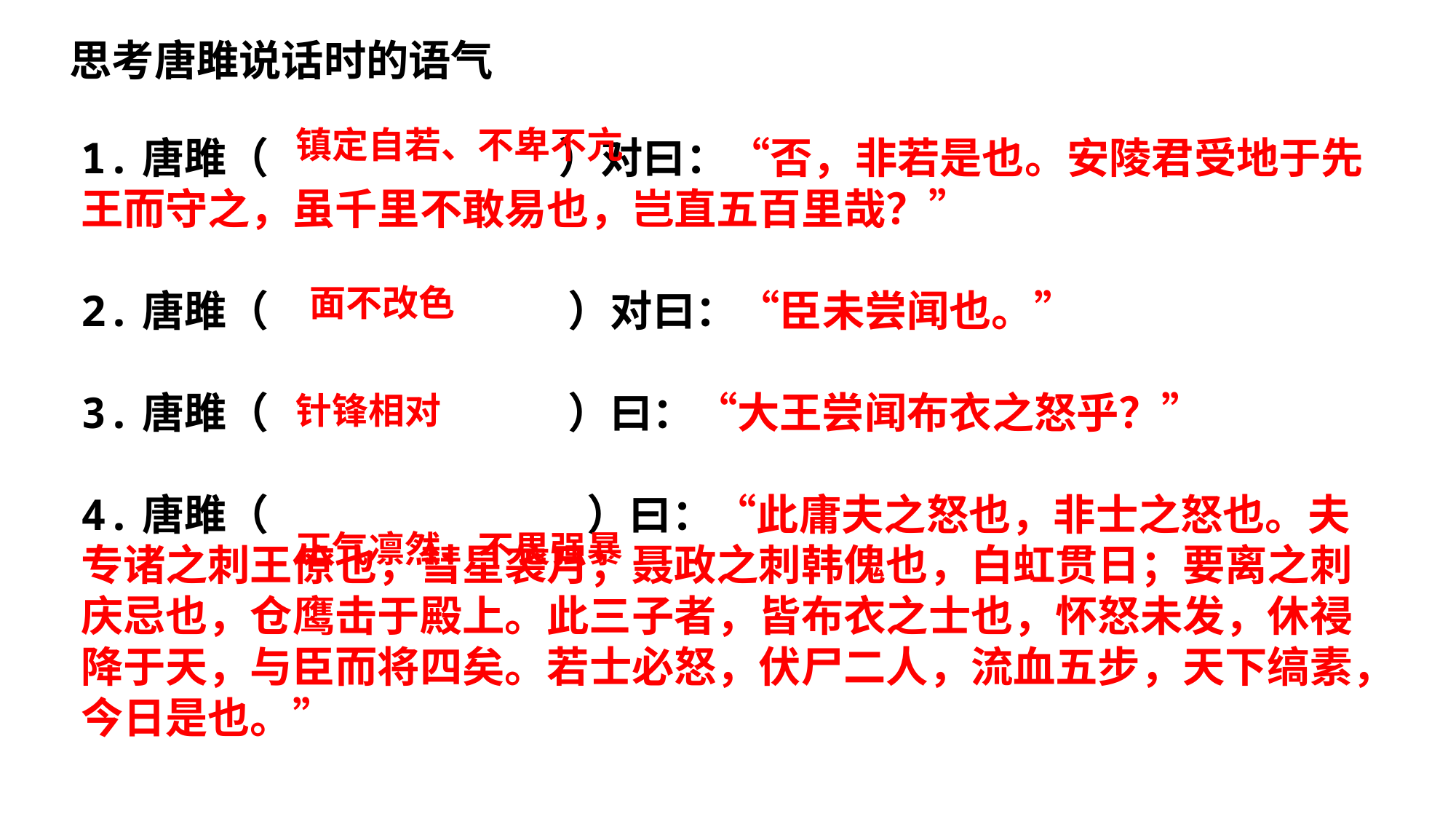

思考唐雎说话时的语气
镇定自若、不卑不亢
1.唐雎（                              ）对曰：“否，非若是也。安陵君受地于先王而守之，虽千里不敢易也，岂直五百里哉？”

2.唐雎（                               ）对曰：“臣未尝闻也。”

3.唐雎（                               ）曰：“大王尝闻布衣之怒乎？”

4.唐雎（                                 ）曰：“此庸夫之怒也，非士之怒也。夫专诸之刺王僚也，彗星袭月；聂政之刺韩傀也，白虹贯日；要离之刺庆忌也，仓鹰击于殿上。此三子者，皆布衣之士也，怀怒未发，休祲降于天，与臣而将四矣。若士必怒，伏尸二人，流血五步，天下缟素，今日是也。”
面不改色
针锋相对
正气凛然、不畏强暴